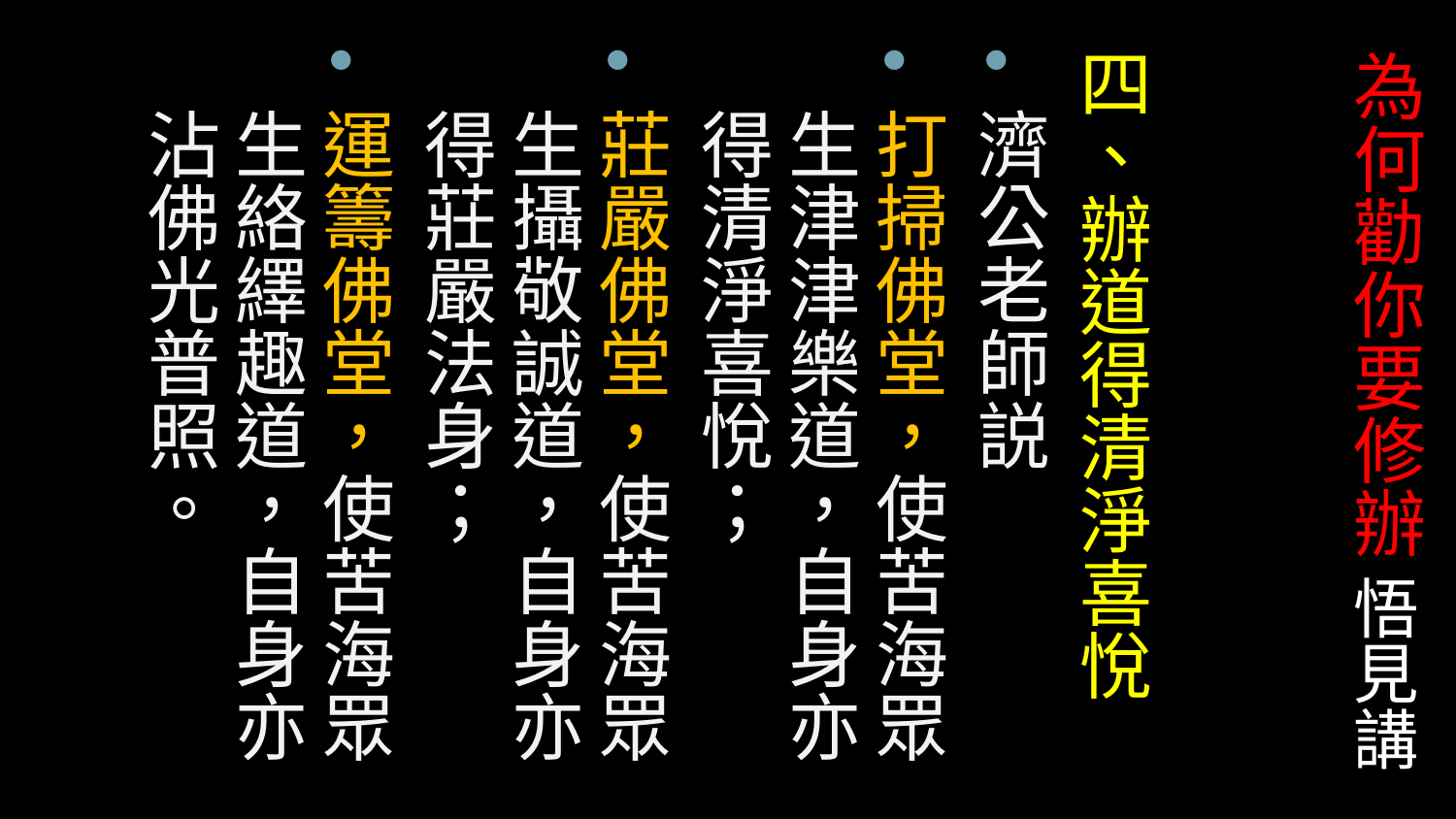

四、辦道得清淨喜悅
濟公老師説
打掃佛堂，使苦海眾生津津樂道，自身亦得清淨喜悅；
莊嚴佛堂，使苦海眾生攝敬誠道，自身亦得莊嚴法身；
運籌佛堂，使苦海眾生絡繹趣道，自身亦沾佛光普照。

# 為何勸你要修辦 悟見講